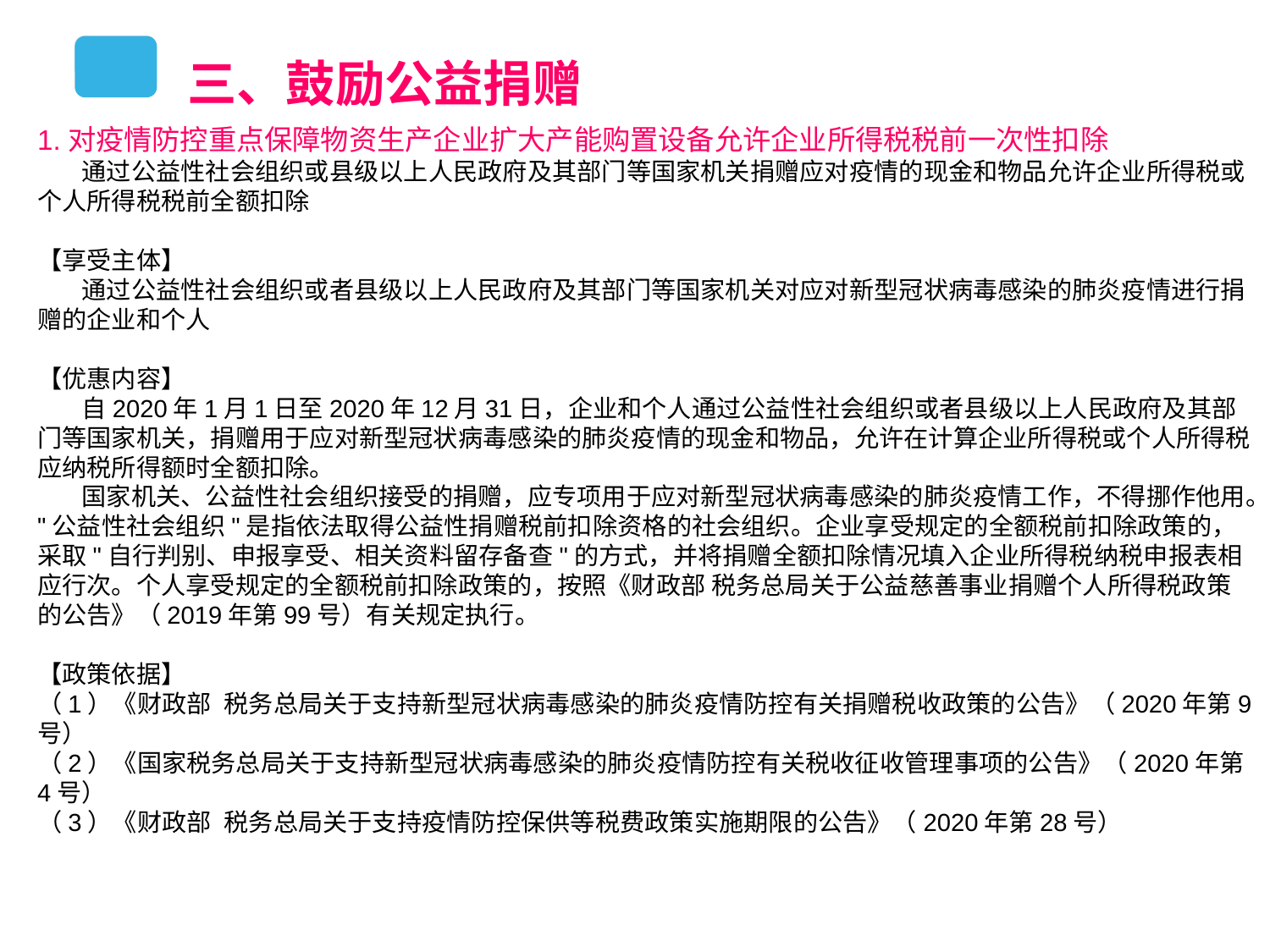

三、鼓励公益捐赠

1.对疫情防控重点保障物资生产企业扩大产能购置设备允许企业所得税税前一次性扣除
       通过公益性社会组织或县级以上人民政府及其部门等国家机关捐赠应对疫情的现金和物品允许企业所得税或个人所得税税前全额扣除

【享受主体】
       通过公益性社会组织或者县级以上人民政府及其部门等国家机关对应对新型冠状病毒感染的肺炎疫情进行捐赠的企业和个人

【优惠内容】
       自2020年1月1日至2020年12月31日，企业和个人通过公益性社会组织或者县级以上人民政府及其部门等国家机关，捐赠用于应对新型冠状病毒感染的肺炎疫情的现金和物品，允许在计算企业所得税或个人所得税应纳税所得额时全额扣除。
       国家机关、公益性社会组织接受的捐赠，应专项用于应对新型冠状病毒感染的肺炎疫情工作，不得挪作他用。
"公益性社会组织"是指依法取得公益性捐赠税前扣除资格的社会组织。企业享受规定的全额税前扣除政策的，采取"自行判别、申报享受、相关资料留存备查"的方式，并将捐赠全额扣除情况填入企业所得税纳税申报表相应行次。个人享受规定的全额税前扣除政策的，按照《财政部 税务总局关于公益慈善事业捐赠个人所得税政策的公告》（2019年第99号）有关规定执行。

【政策依据】
（1）《财政部 税务总局关于支持新型冠状病毒感染的肺炎疫情防控有关捐赠税收政策的公告》（2020年第9号）
（2）《国家税务总局关于支持新型冠状病毒感染的肺炎疫情防控有关税收征收管理事项的公告》（2020年第4号）
（3）《财政部 税务总局关于支持疫情防控保供等税费政策实施期限的公告》（2020年第28号）